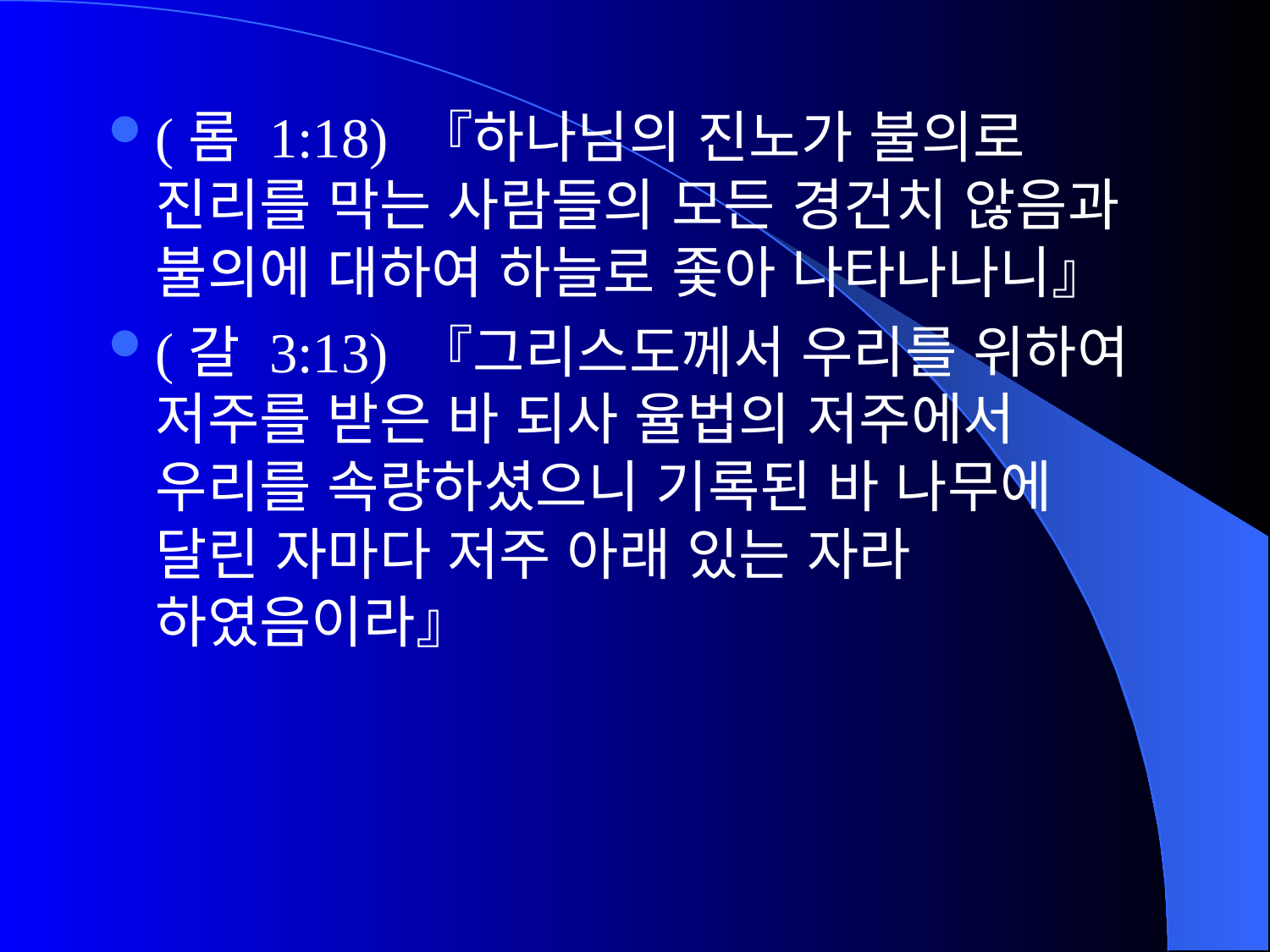

(롬 1:18) 『하나님의 진노가 불의로 진리를 막는 사람들의 모든 경건치 않음과 불의에 대하여 하늘로 좇아 나타나나니』
(갈 3:13) 『그리스도께서 우리를 위하여 저주를 받은 바 되사 율법의 저주에서 우리를 속량하셨으니 기록된 바 나무에 달린 자마다 저주 아래 있는 자라 하였음이라』